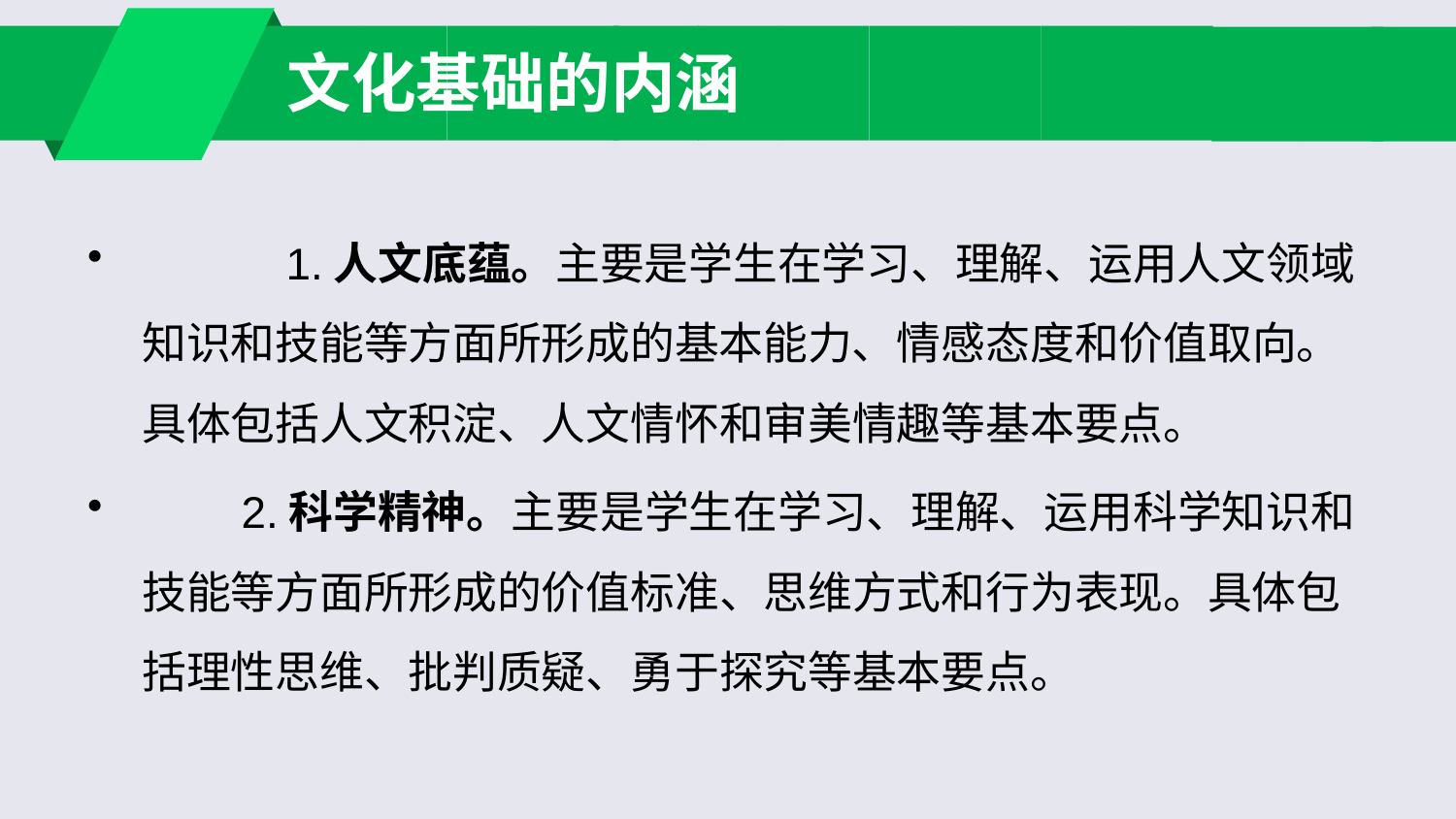

# 文化基础的内涵

　　　1.人文底蕴。主要是学生在学习、理解、运用人文领域知识和技能等方面所形成的基本能力、情感态度和价值取向。具体包括人文积淀、人文情怀和审美情趣等基本要点。
　　2.科学精神。主要是学生在学习、理解、运用科学知识和技能等方面所形成的价值标准、思维方式和行为表现。具体包括理性思维、批判质疑、勇于探究等基本要点。